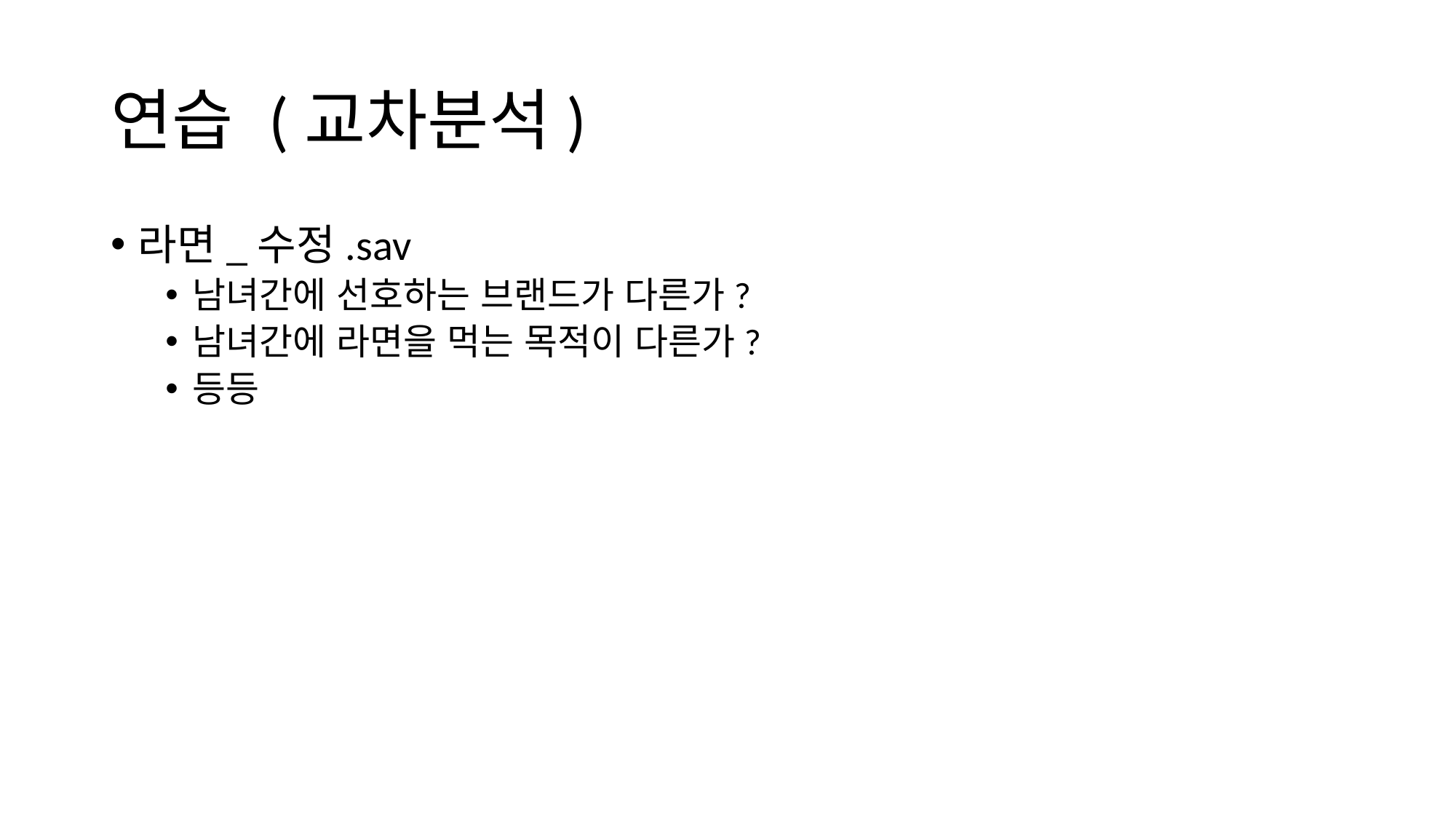

# 연습 (교차분석)
라면_수정.sav
남녀간에 선호하는 브랜드가 다른가?
남녀간에 라면을 먹는 목적이 다른가?
등등